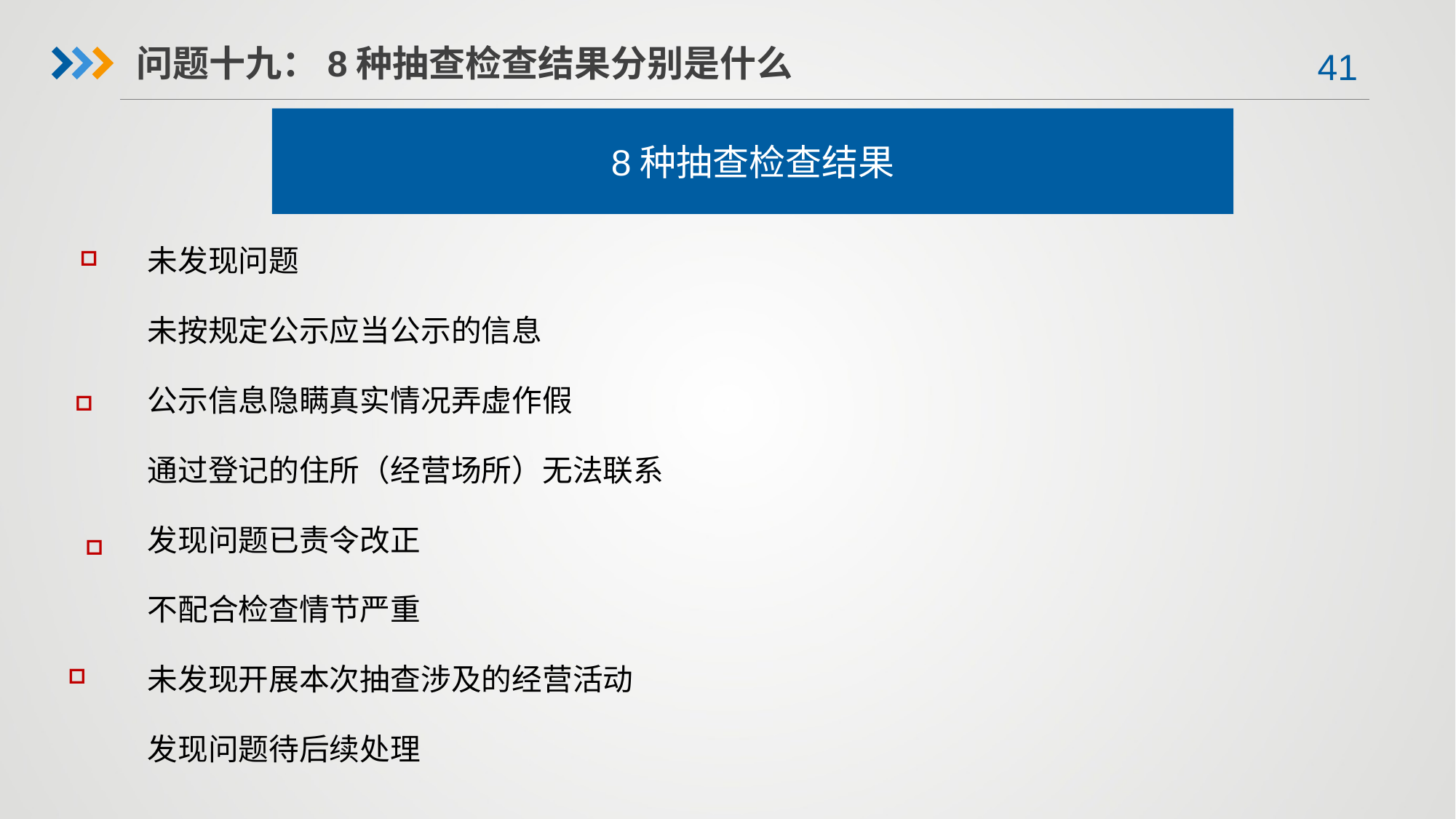

问题十九：8种抽查检查结果分别是什么
8种抽查检查结果
□
未发现问题
未按规定公示应当公示的信息
公示信息隐瞒真实情况弄虚作假
通过登记的住所（经营场所）无法联系
发现问题已责令改正
不配合检查情节严重
未发现开展本次抽查涉及的经营活动
发现问题待后续处理
□
□
□